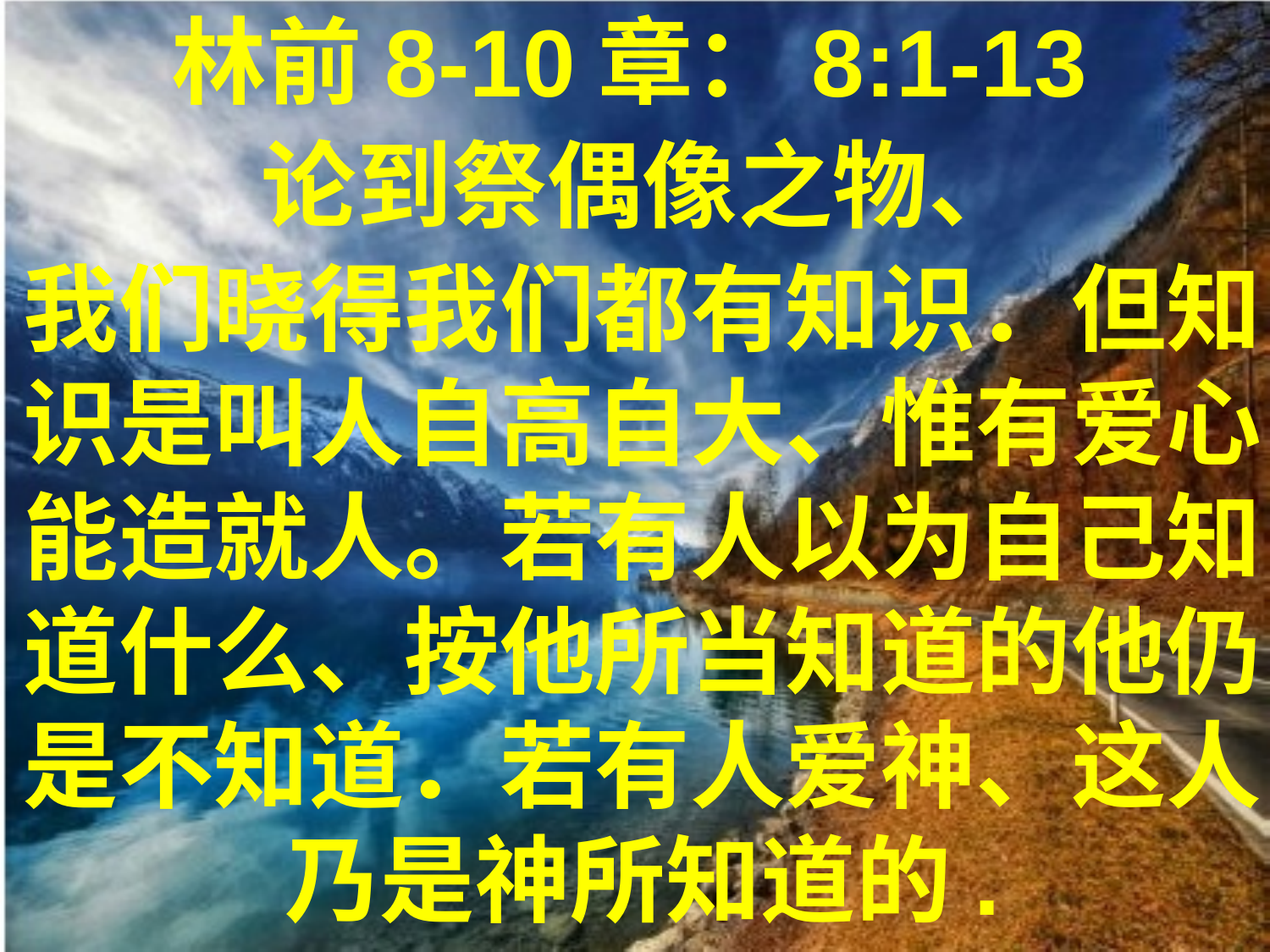

林前8-10章：8:1-13
论到祭偶像之物、
我们晓得我们都有知识．但知识是叫人自高自大、惟有爱心能造就人。若有人以为自己知道什么、按他所当知道的他仍是不知道．若有人爱神、这人乃是神所知道的.